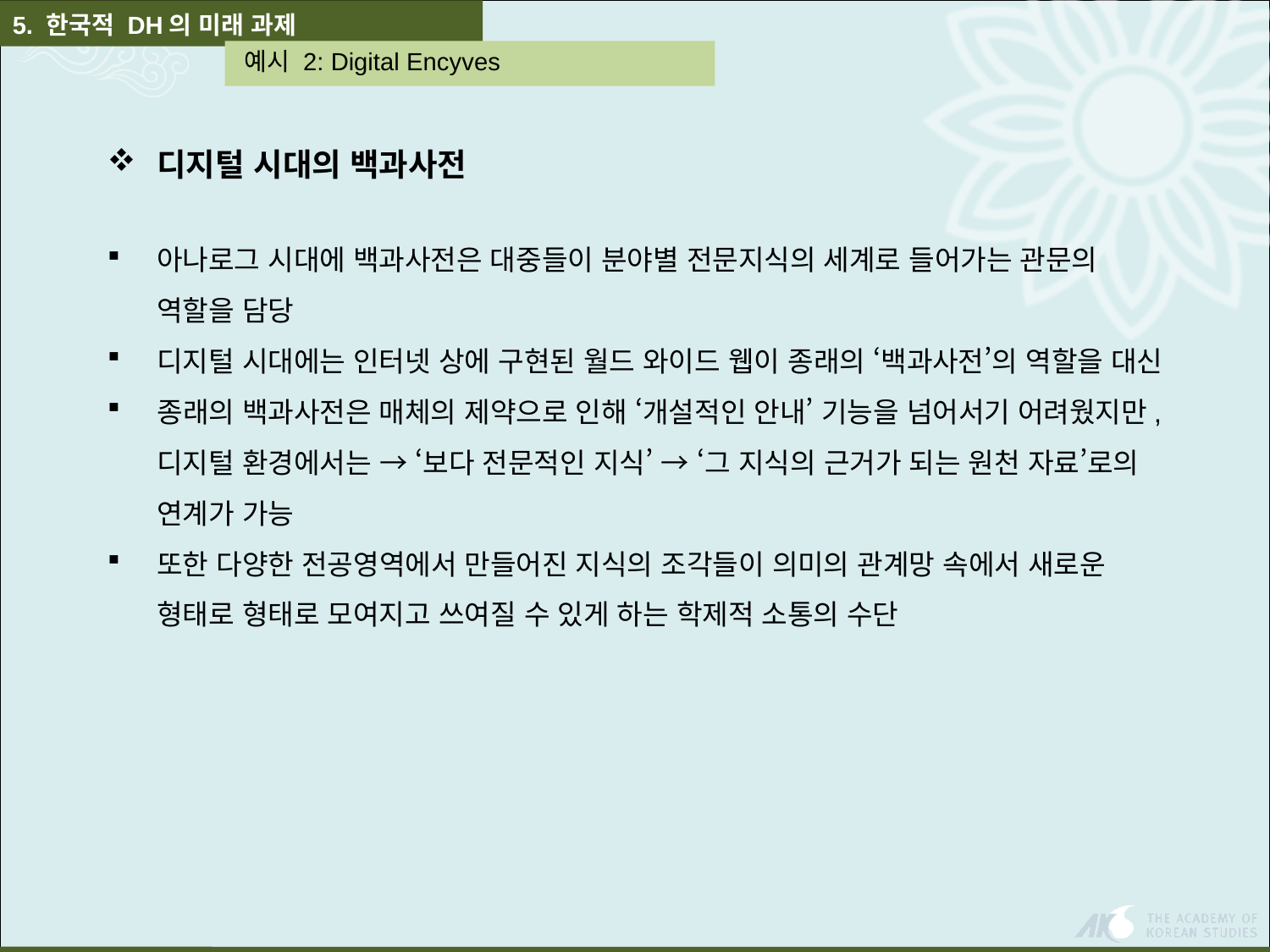

5. 한국적 DH의 미래 과제
 예시 2: Digital Encyves

디지털 시대의 백과사전

아나로그 시대에 백과사전은 대중들이 분야별 전문지식의 세계로 들어가는 관문의 역할을 담당
디지털 시대에는 인터넷 상에 구현된 월드 와이드 웹이 종래의 ‘백과사전’의 역할을 대신
종래의 백과사전은 매체의 제약으로 인해 ‘개설적인 안내’ 기능을 넘어서기 어려웠지만, 디지털 환경에서는 → ‘보다 전문적인 지식’ → ‘그 지식의 근거가 되는 원천 자료’로의 연계가 가능
또한 다양한 전공영역에서 만들어진 지식의 조각들이 의미의 관계망 속에서 새로운 형태로 형태로 모여지고 쓰여질 수 있게 하는 학제적 소통의 수단